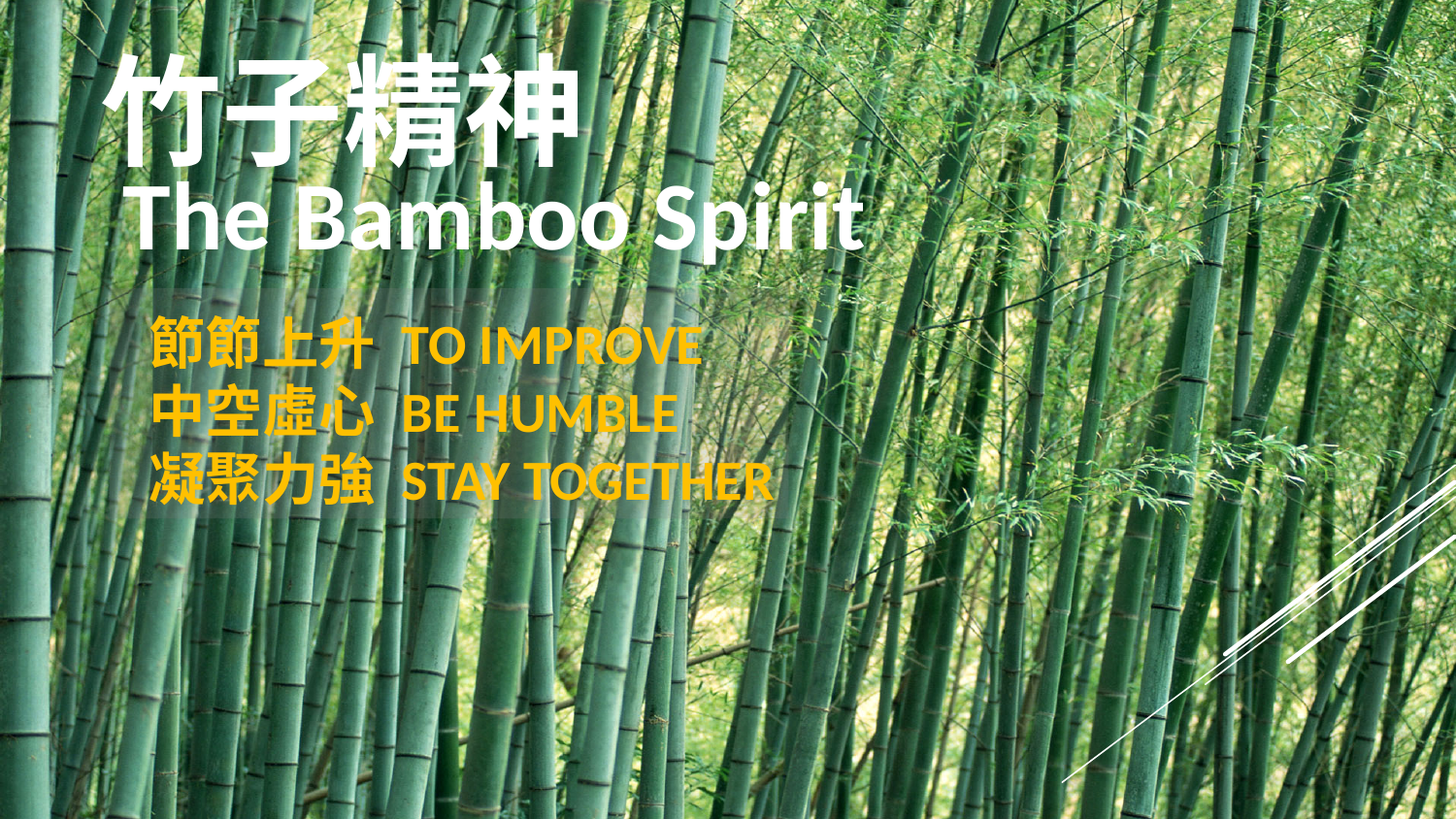

# 竹子精神
The Bamboo Spirit

節節上升 to improve
中空虛心 be humble
凝聚力強 stay together